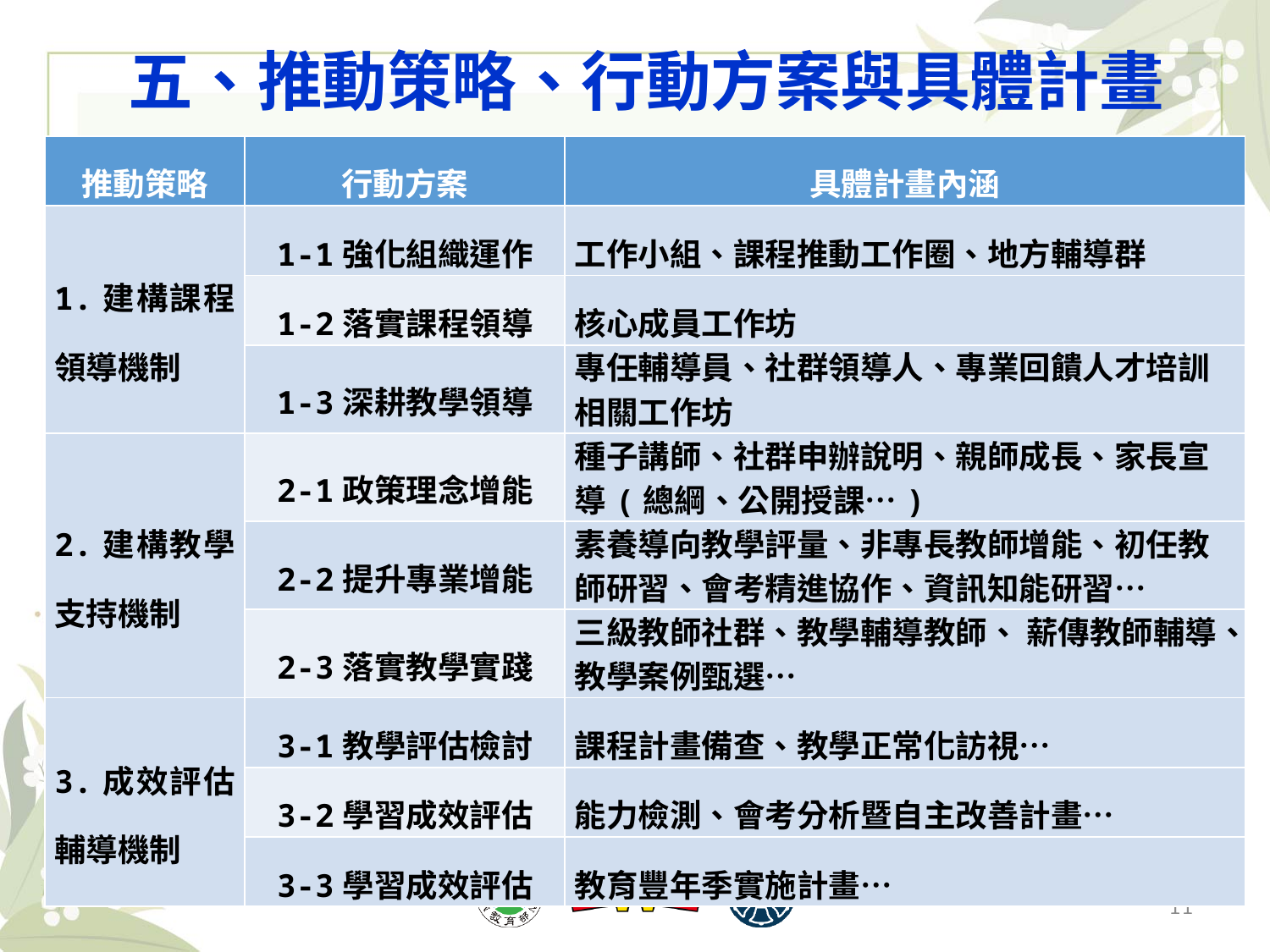

# 五、推動策略、行動方案與具體計畫
| 推動策略 | 行動方案 | 具體計畫內涵 |
| --- | --- | --- |
| 1.建構課程領導機制 | 1-1強化組織運作 | 工作小組、課程推動工作圈、地方輔導群 |
|  | 1-2落實課程領導 | 核心成員工作坊 |
|  | 1-3深耕教學領導 | 專任輔導員、社群領導人、專業回饋人才培訓相關工作坊 |
| 2.建構教學支持機制 | 2-1政策理念增能 | 種子講師、社群申辦說明、親師成長、家長宣導(總綱、公開授課…) |
|  | 2-2提升專業增能 | 素養導向教學評量、非專長教師增能、初任教師研習、會考精進協作、資訊知能研習… |
|  | 2-3落實教學實踐 | 三級教師社群、教學輔導教師、 薪傳教師輔導、教學案例甄選… |
| 3.成效評估輔導機制 | 3-1教學評估檢討 | 課程計畫備查、教學正常化訪視… |
|  | 3-2學習成效評估 | 能力檢測、會考分析暨自主改善計畫… |
|  | 3-3學習成效評估 | 教育豐年季實施計畫… |
11